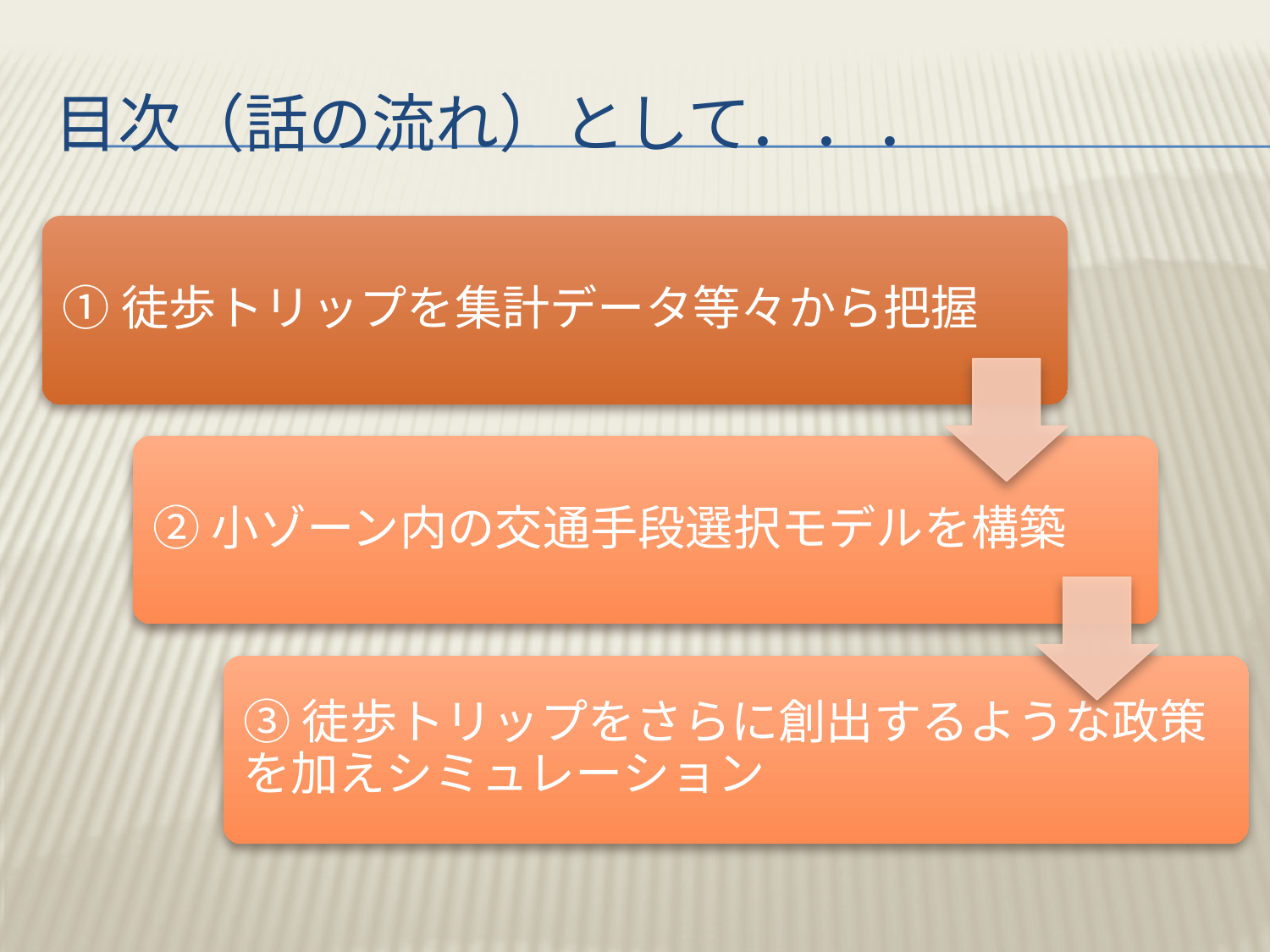

# 目次（話の流れ）として．．．
①徒歩トリップを集計データ等々から把握
②小ゾーン内の交通手段選択モデルを構築
③徒歩トリップをさらに創出するような政策を加えシミュレーション